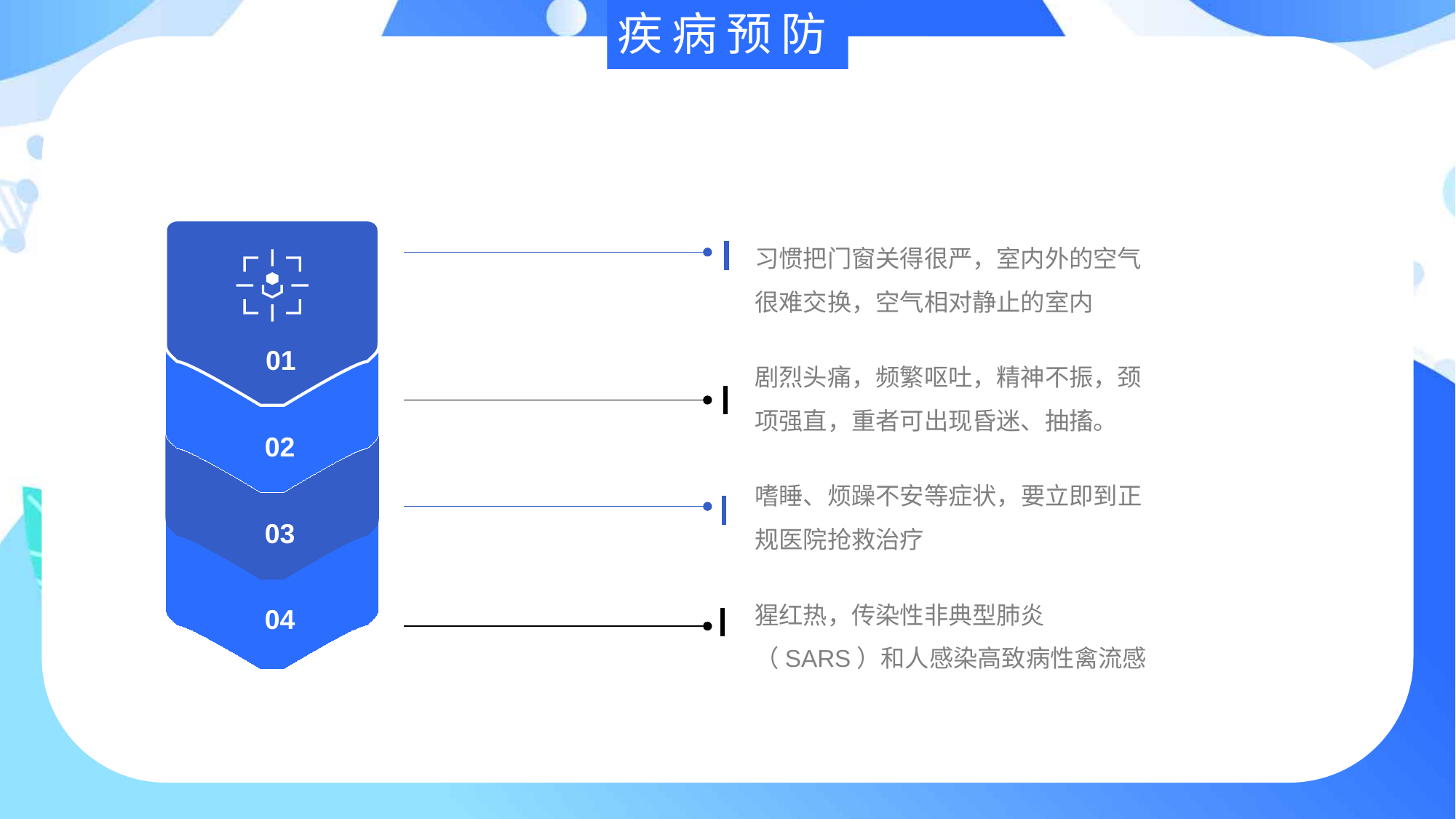

疾病预防

习惯把门窗关得很严，室内外的空气很难交换，空气相对静止的室内

  01
剧烈头痛，频繁呕吐，精神不振，颈项强直，重者可出现昏迷、抽搐。

  02
嗜睡、烦躁不安等症状，要立即到正规医院抢救治疗

  03
猩红热，传染性非典型肺炎（SARS）和人感染高致病性禽流感
  04